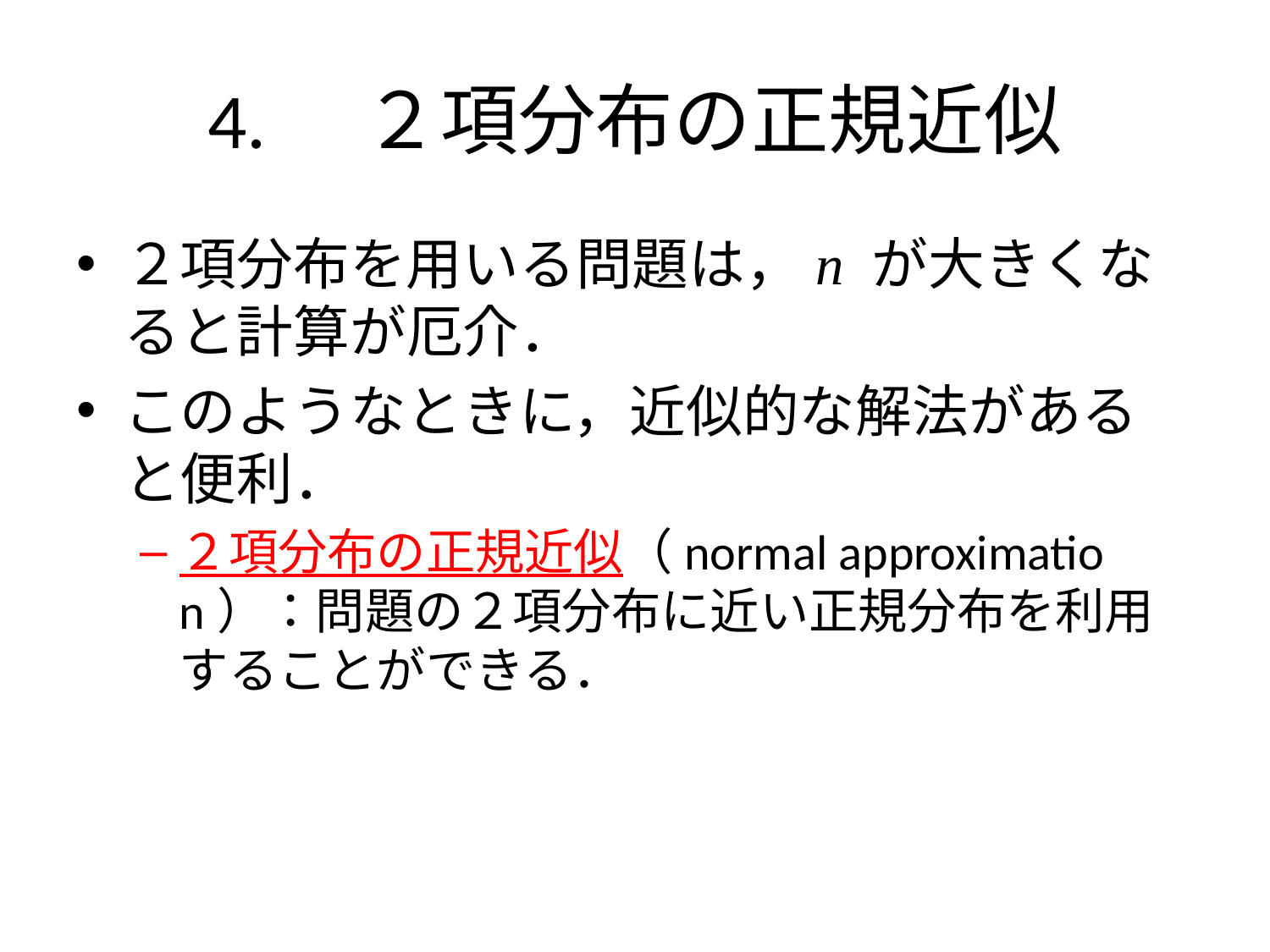

# 4.　２項分布の正規近似
２項分布を用いる問題は，n が大きくなると計算が厄介．
このようなときに，近似的な解法があると便利．
２項分布の正規近似（normal approximation）：問題の２項分布に近い正規分布を利用することができる．